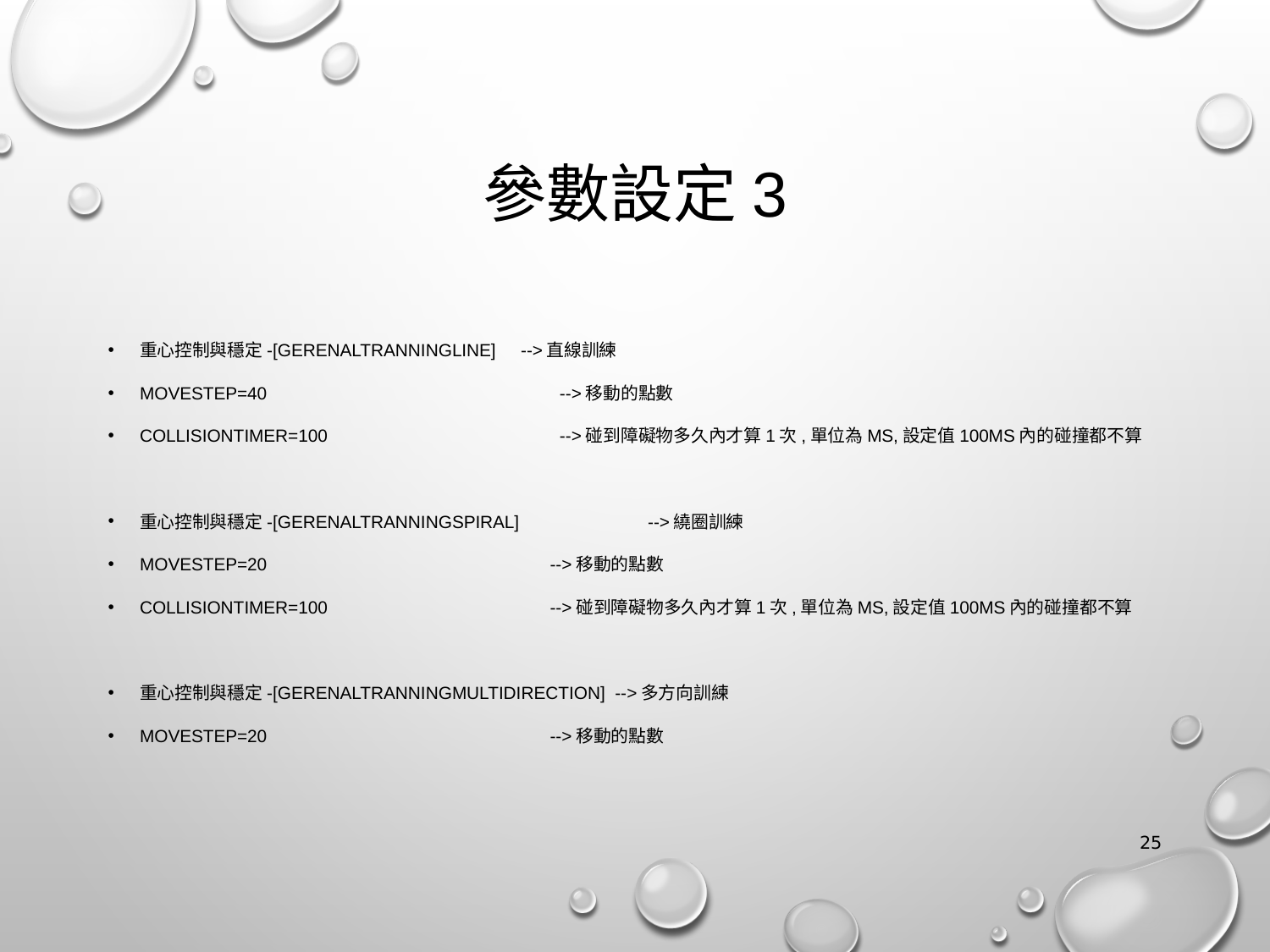

# 參數設定3
重心控制與穩定-[GerenalTranningLine]   	-->直線訓練
MoveStep=40		        -->移動的點數
CollisionTimer=100      		        -->碰到障礙物多久內才算1次,單位為ms,設定值100ms內的碰撞都不算

重心控制與穩定-[GerenalTranningSpiral] 	-->繞圈訓練
MoveStep=20		      -->移動的點數
CollisionTimer=100      		      -->碰到障礙物多久內才算1次,單位為ms,設定值100ms內的碰撞都不算

重心控制與穩定-[GerenalTranningMultiDirection]  -->多方向訓練
MoveStep=20		      -->移動的點數
25